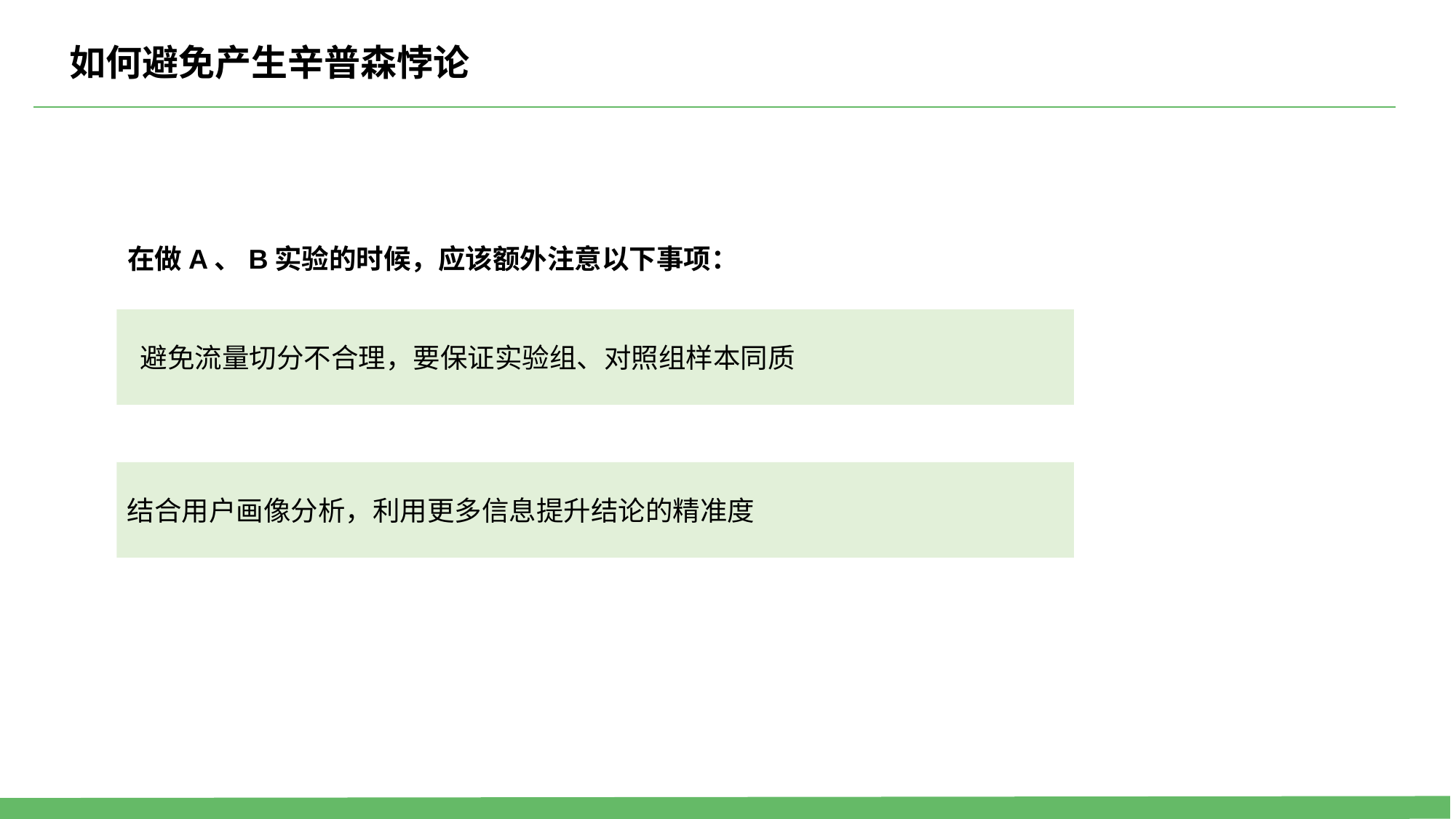

如何避免产生辛普森悖论
在做A、B实验的时候，应该额外注意以下事项：
 避免流量切分不合理，要保证实验组、对照组样本同质
结合用户画像分析，利用更多信息提升结论的精准度